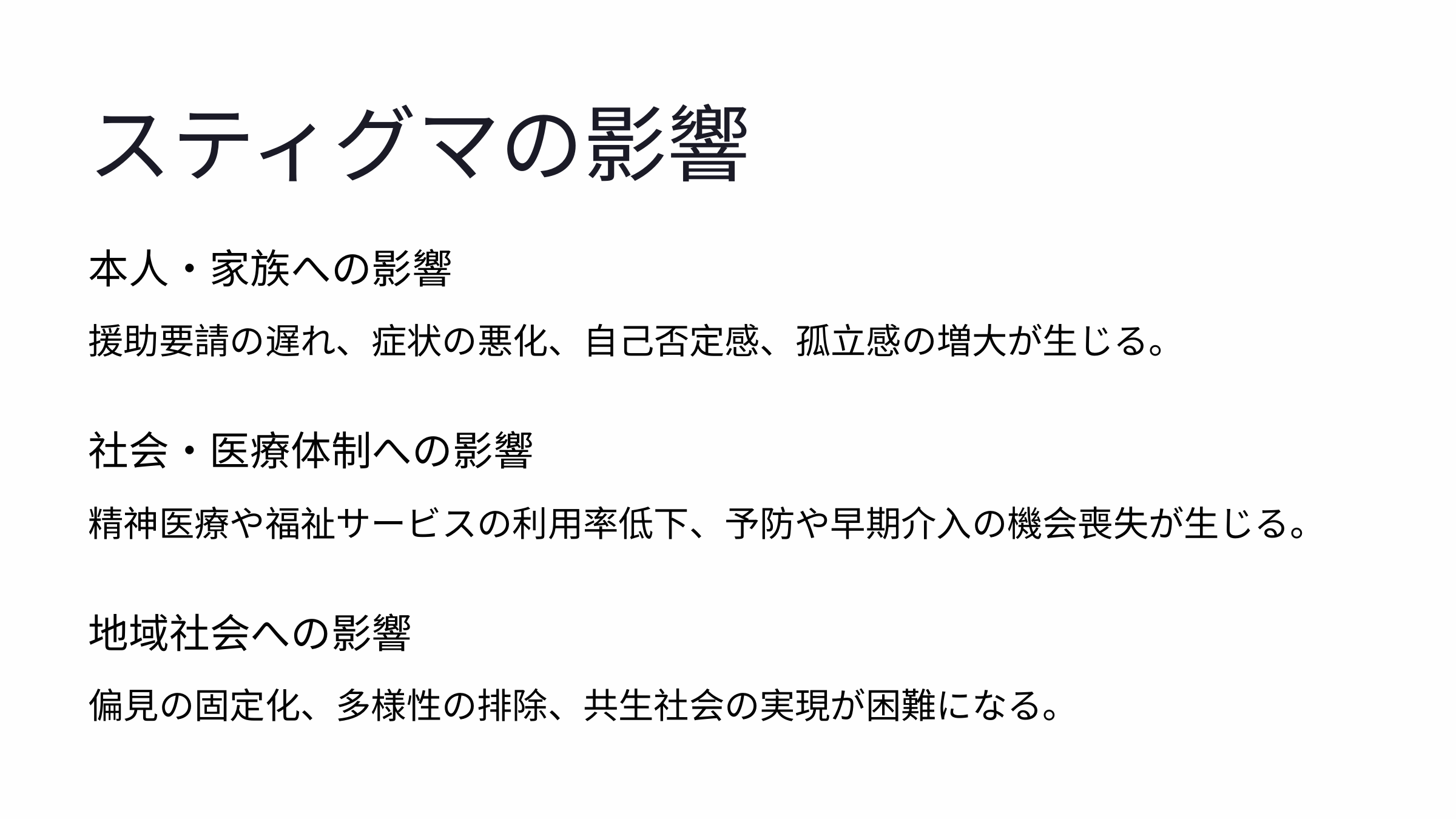

スティグマの影響
本人・家族への影響
援助要請の遅れ、症状の悪化、自己否定感、孤立感の増大が生じる。
社会・医療体制への影響
精神医療や福祉サービスの利用率低下、予防や早期介入の機会喪失が生じる。
地域社会への影響
偏見の固定化、多様性の排除、共生社会の実現が困難になる。